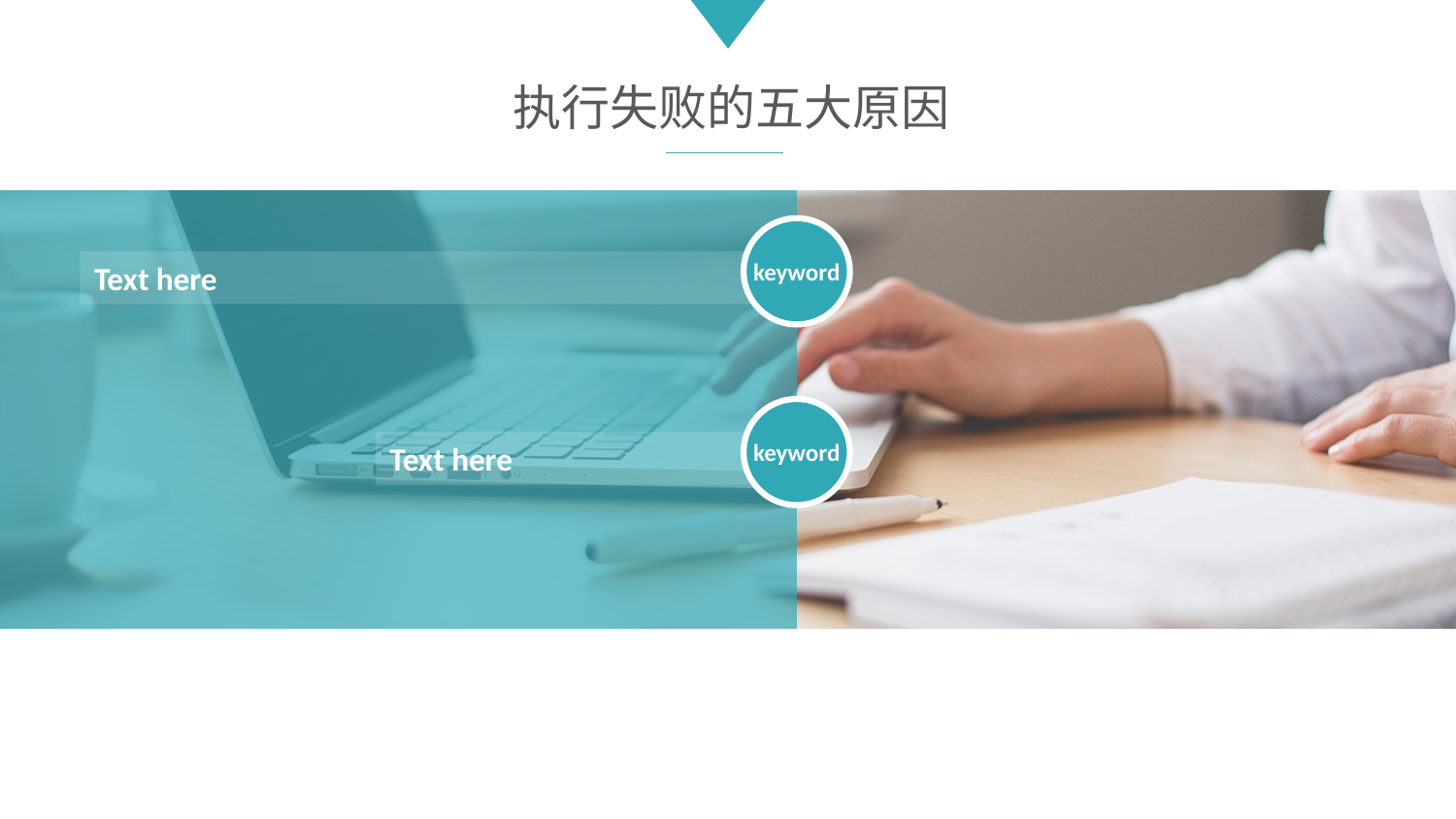

执行失败的五大原因

keyword
Text here

keyword
Text here